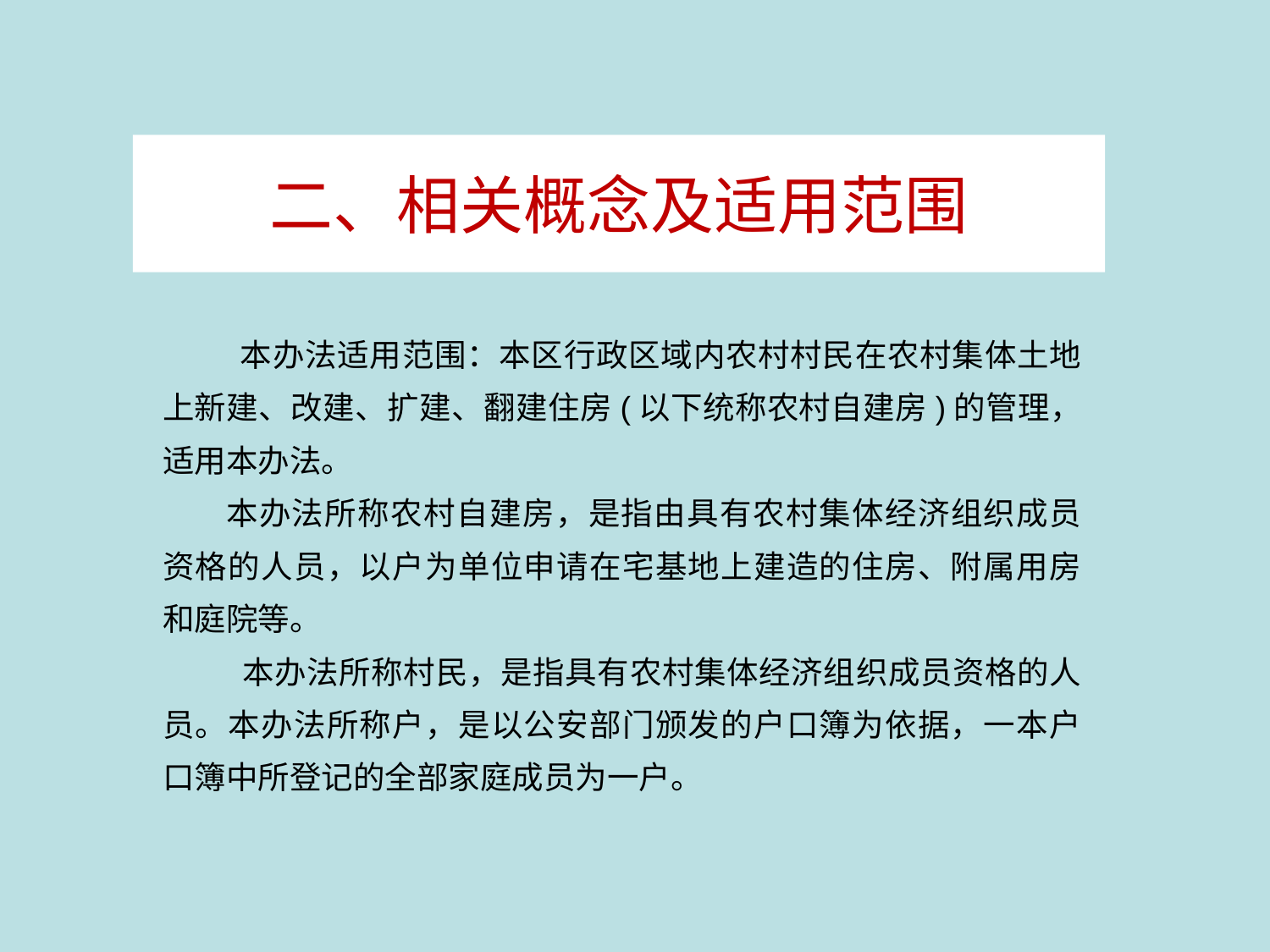

# 二、相关概念及适用范围
  本办法适用范围：本区行政区域内农村村民在农村集体土地上新建、改建、扩建、翻建住房(以下统称农村自建房)的管理，适用本办法。
本办法所称农村自建房，是指由具有农村集体经济组织成员资格的人员，以户为单位申请在宅基地上建造的住房、附属用房和庭院等。
 本办法所称村民，是指具有农村集体经济组织成员资格的人员。本办法所称户，是以公安部门颁发的户口簿为依据，一本户口簿中所登记的全部家庭成员为一户。